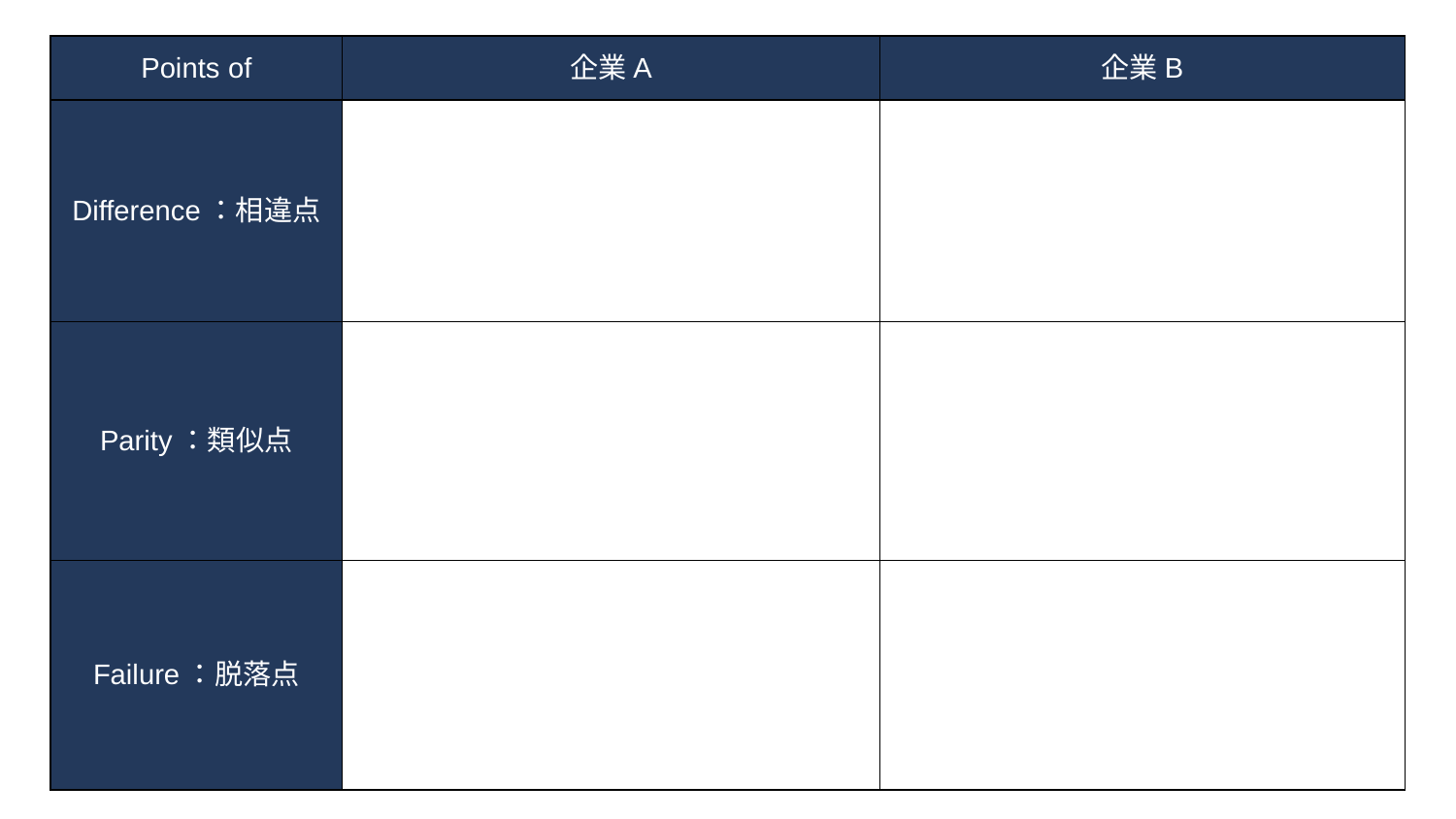

| Points of | 企業A | 企業B |
| --- | --- | --- |
| Difference：相違点 |  |  |
| Parity：類似点 |  |  |
| Failure：脱落点 |  |  |